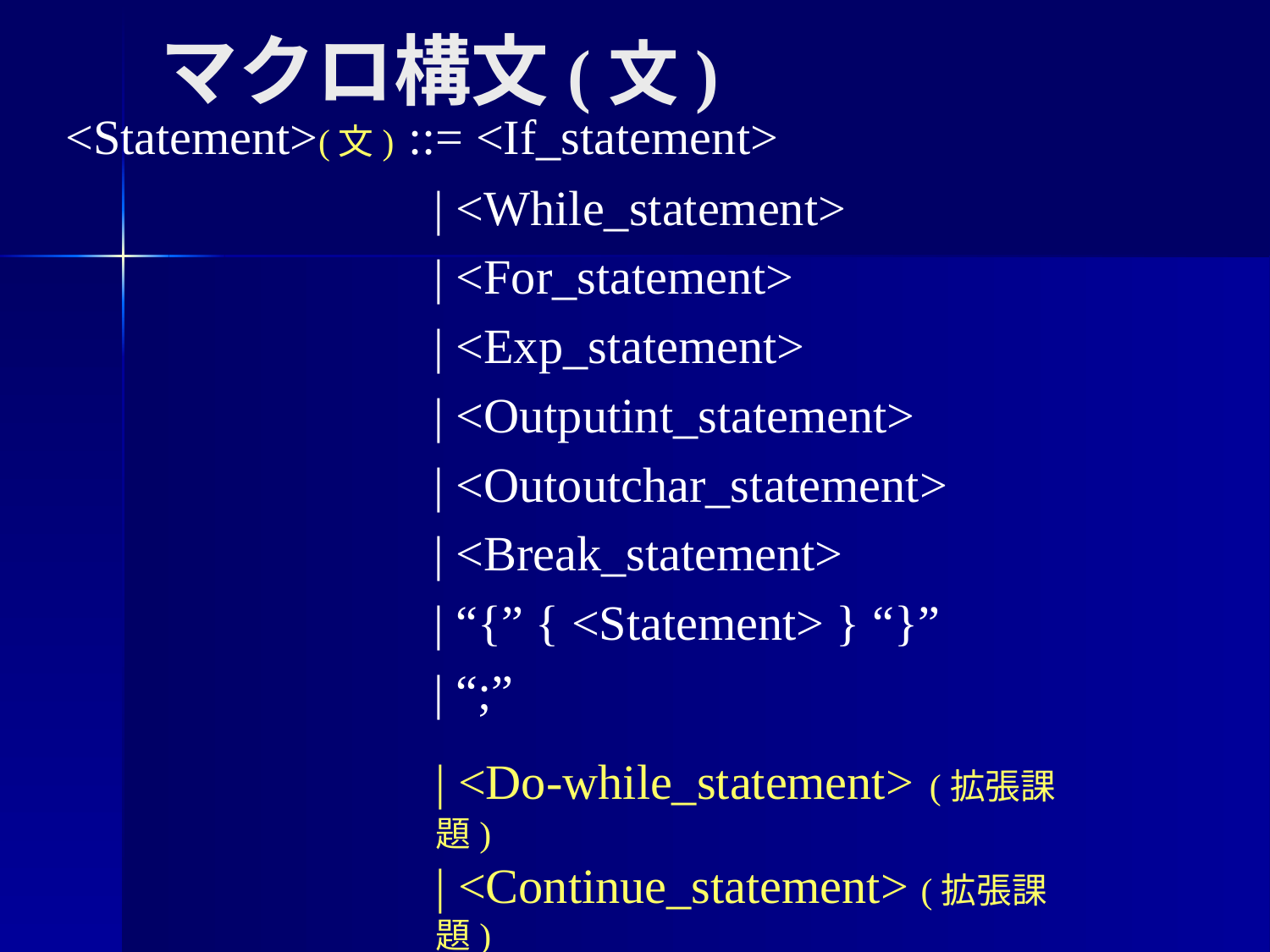

マクロ構文(文)
<Statement>(文) ::= <If_statement>
                              | <While_statement>
                              | <For_statement>
                              | <Exp_statement>
                              | <Outputint_statement>
                              | <Outoutchar_statement>
                              | <Break_statement>
                              | “{” { <Statement> } “}”
                              | “;”
| <Do-while_statement> (拡張課題)
| <Continue_statement> (拡張課題)
| <Switch_statement> (拡張課題)